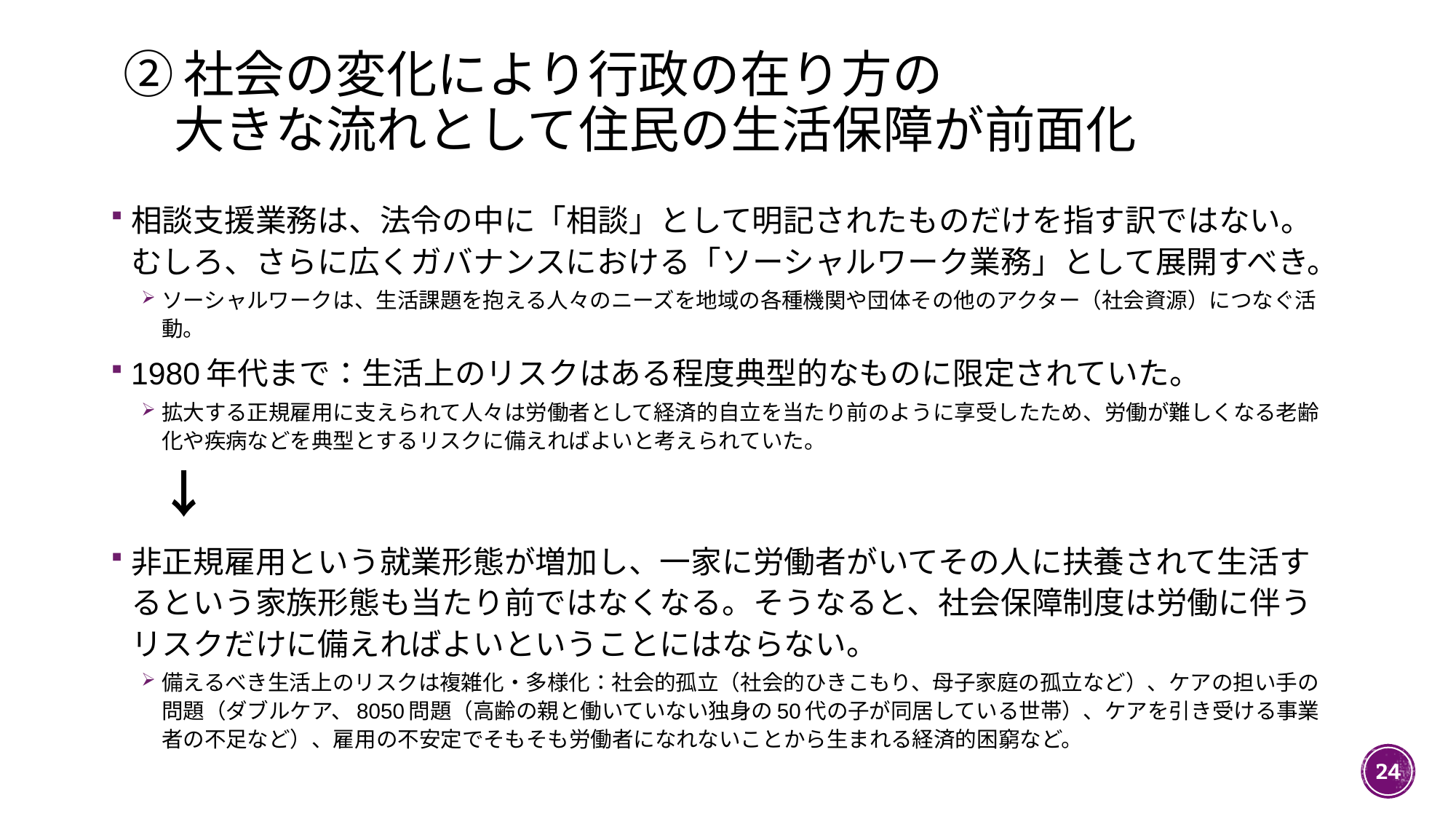

# ②社会の変化により行政の在り方の 　大きな流れとして住民の生活保障が前面化
相談支援業務は、法令の中に「相談」として明記されたものだけを指す訳ではない。むしろ、さらに広くガバナンスにおける「ソーシャルワーク業務」として展開すべき。
ソーシャルワークは、生活課題を抱える人々のニーズを地域の各種機関や団体その他のアクター（社会資源）につなぐ活動。
1980年代まで：生活上のリスクはある程度典型的なものに限定されていた。
拡大する正規雇用に支えられて人々は労働者として経済的自立を当たり前のように享受したため、労働が難しくなる老齢化や疾病などを典型とするリスクに備えればよいと考えられていた。
　　↓
非正規雇用という就業形態が増加し、一家に労働者がいてその人に扶養されて生活するという家族形態も当たり前ではなくなる。そうなると、社会保障制度は労働に伴うリスクだけに備えればよいということにはならない。
備えるべき生活上のリスクは複雑化・多様化：社会的孤立（社会的ひきこもり、母子家庭の孤立など）、ケアの担い手の問題（ダブルケア、8050問題（高齢の親と働いていない独身の50代の子が同居している世帯）、ケアを引き受ける事業者の不足など）、雇用の不安定でそもそも労働者になれないことから生まれる経済的困窮など。

24